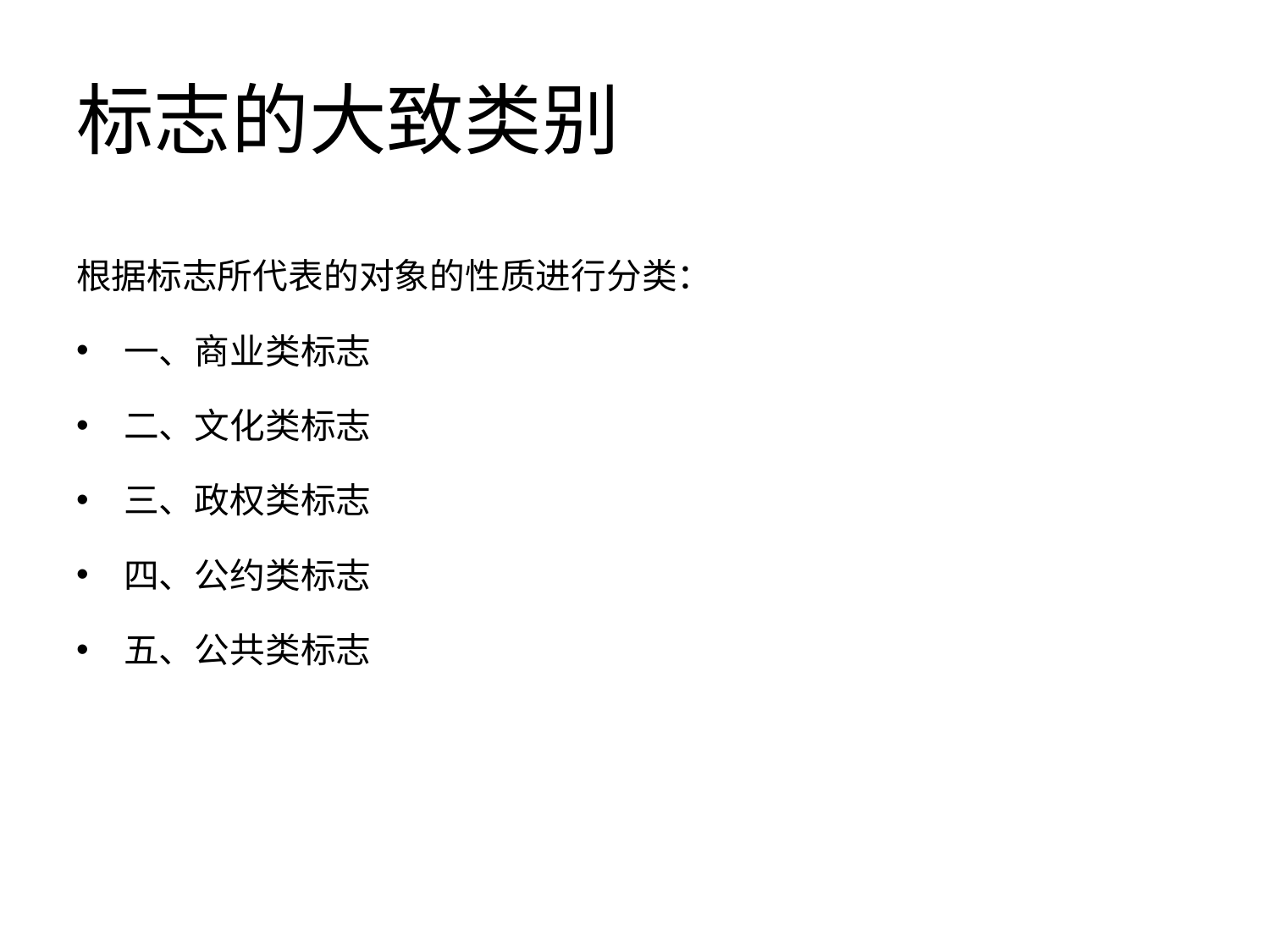

# 标志的大致类别
根据标志所代表的对象的性质进行分类：
一、商业类标志
二、文化类标志
三、政权类标志
四、公约类标志
五、公共类标志